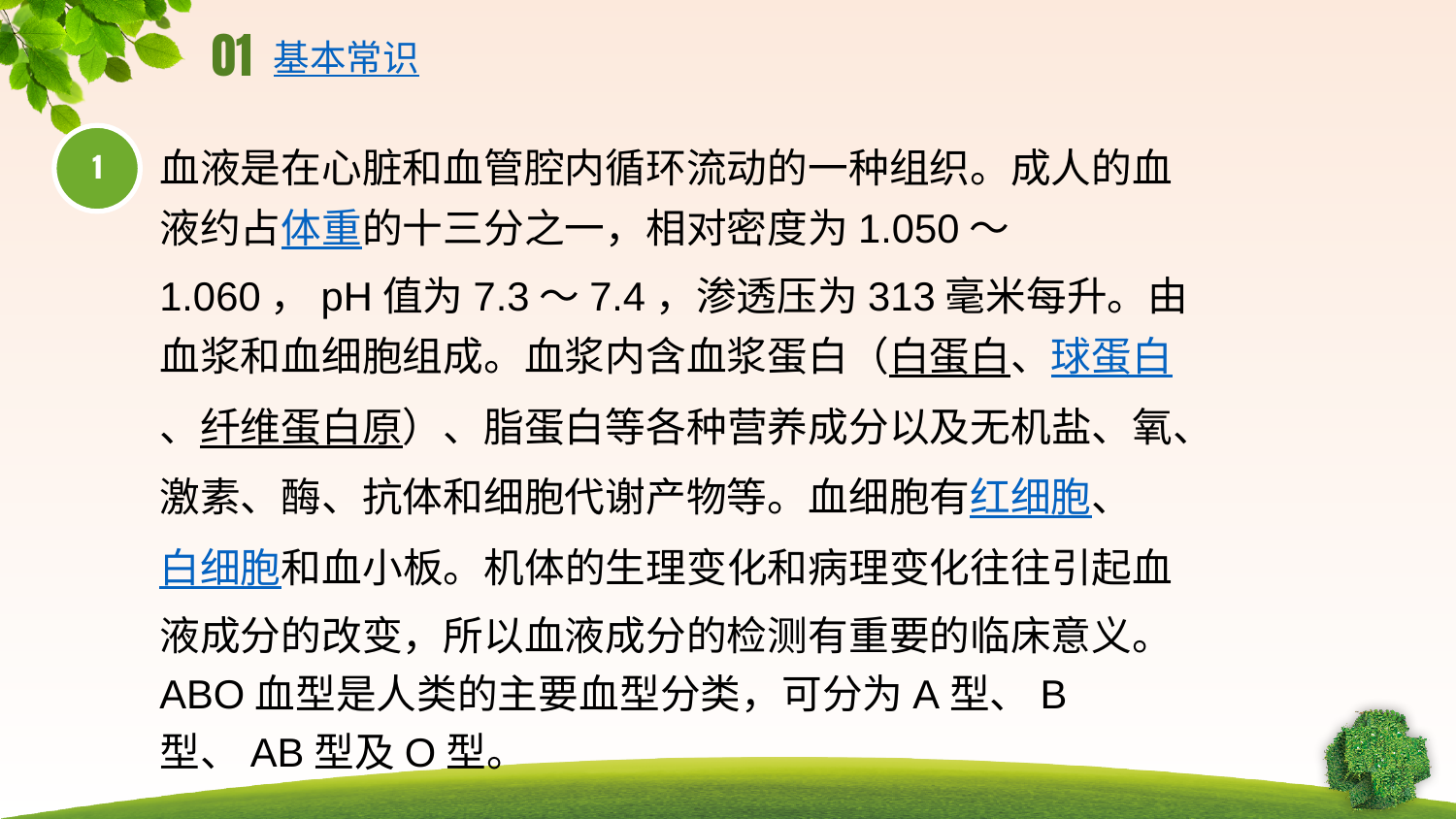

01
基本常识
1

血液是在心脏和血管腔内循环流动的一种组织。成人的血液约占体重的十三分之一，相对密度为1.050～1.060，pH值为7.3～7.4，渗透压为313毫米每升。由血浆和血细胞组成。血浆内含血浆蛋白（白蛋白、球蛋白、纤维蛋白原）、脂蛋白等各种营养成分以及无机盐、氧、激素、酶、抗体和细胞代谢产物等。血细胞有红细胞、白细胞和血小板。机体的生理变化和病理变化往往引起血液成分的改变，所以血液成分的检测有重要的临床意义。ABO血型是人类的主要血型分类，可分为A型、B型、AB型及O型。